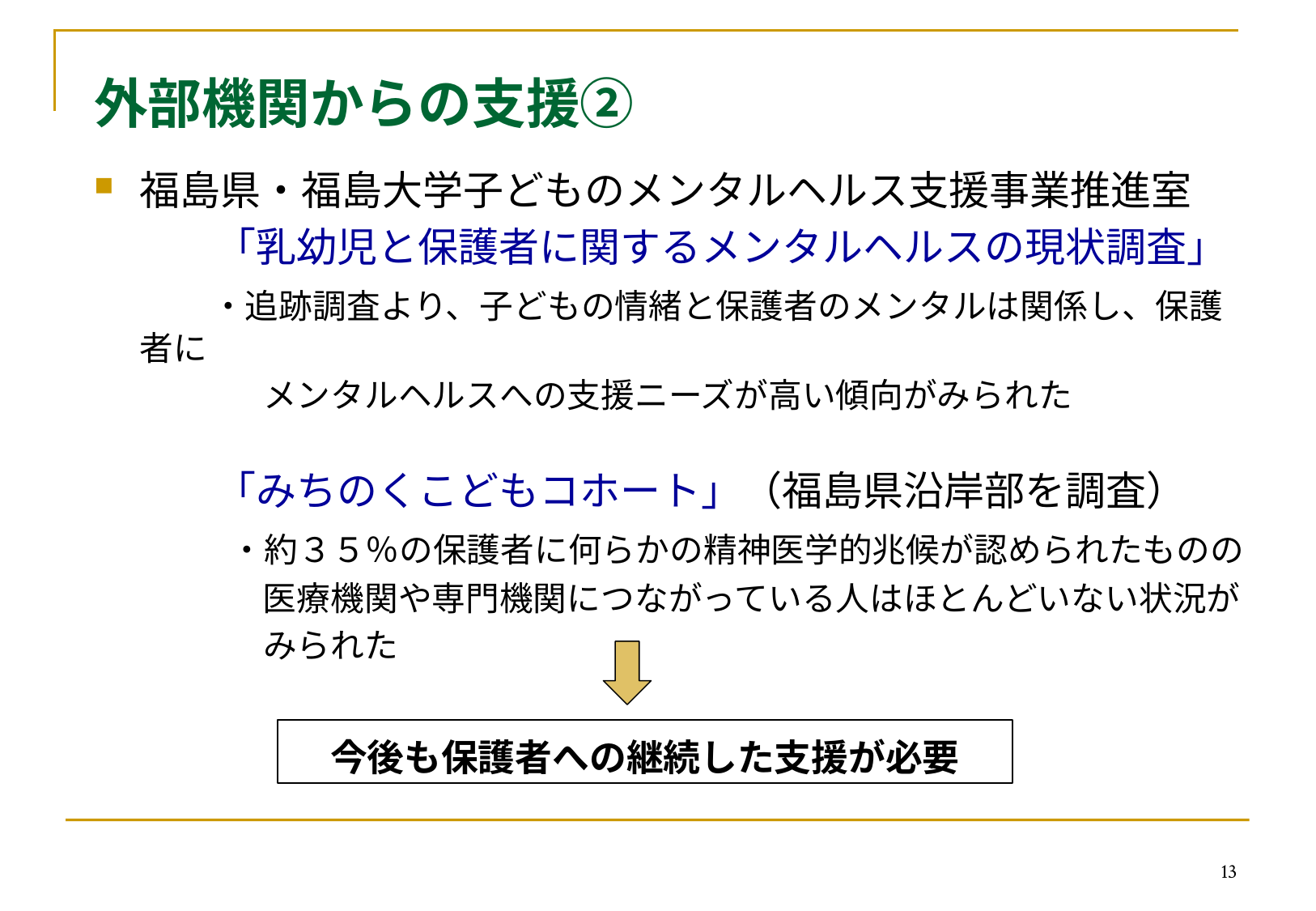

# 外部機関からの支援②
福島県・福島大学子どものメンタルヘルス支援事業推進室
　　　「乳幼児と保護者に関するメンタルヘルスの現状調査」
　　    ・追跡調査より、子どもの情緒と保護者のメンタルは関係し、保護者に
　　　　　メンタルヘルスへの支援ニーズが高い傾向がみられた

　　　「みちのくこどもコホート」（福島県沿岸部を調査）
　　　  ・約３５％の保護者に何らかの精神医学的兆候が認められたものの
　　　　　医療機関や専門機関につながっている人はほとんどいない状況が
　　　　　みられた

　今後も保護者への継続した支援が必要
13